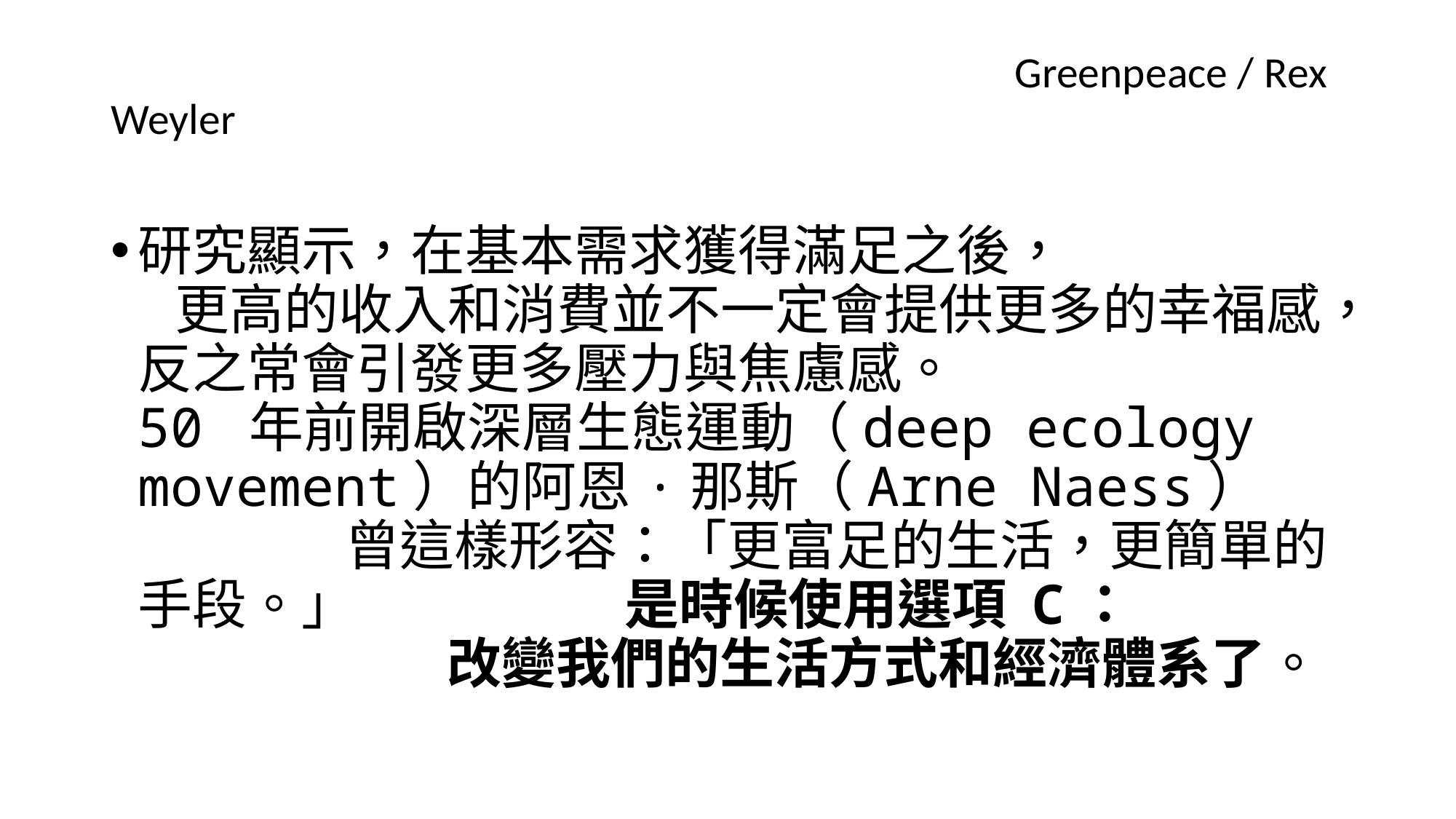

# Greenpeace / Rex Weyler
研究顯示，在基本需求獲得滿足之後，                          更高的收入和消費並不一定會提供更多的幸福感，反之常會引發更多壓力與焦慮感。                                50 年前開啟深層生態運動（deep ecology movement）的阿恩·那斯（Arne Naess）                        曾這樣形容：「更富足的生活，更簡單的手段。」                      是時候使用選項 C：                                           改變我們的生活方式和經濟體系了。